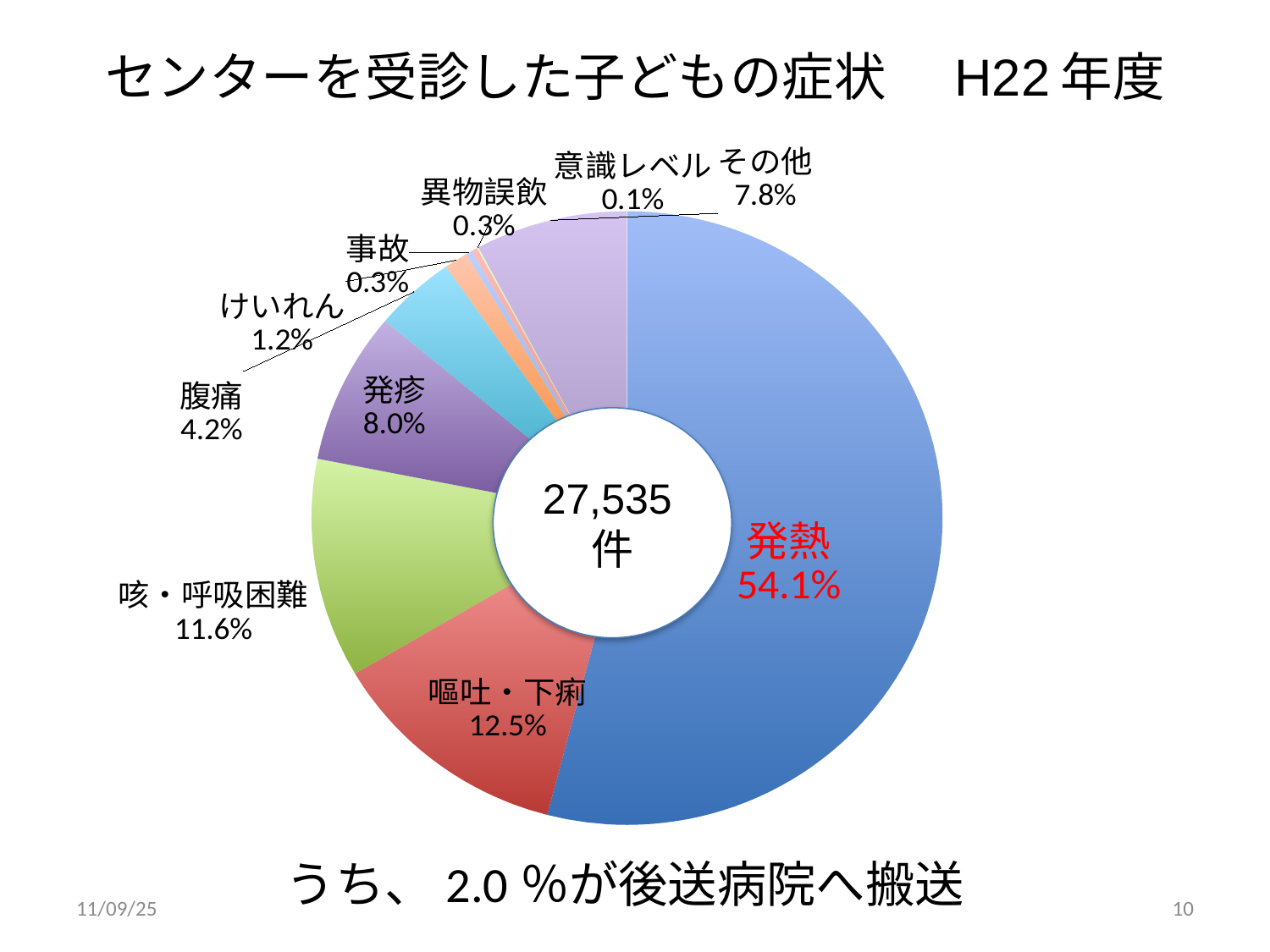

# センターを受診した子どもの症状     H22年度

### Chart

| Category | 売上高 |
|---|---|
| 発熱 | 0.540729980025422 |
| 嘔吐・下痢 | 0.124641365534774 |
| 咳・呼吸困難 | 0.115598329398947 |
| 発疹 | 0.08000726348284 |
| 腹痛 | 0.0417287089159252 |
| けいれん | 0.0122752859996368 |
| 事故 | 0.00312329762120937 |
| 異物誤飲 | 0.00305066279280915 |
| 意識レベル | 0.000762665698202288 |
| その他 | 0.0780824405302342 |
27,535件
うち、2.0％が後送病院へ搬送
11/09/25
10